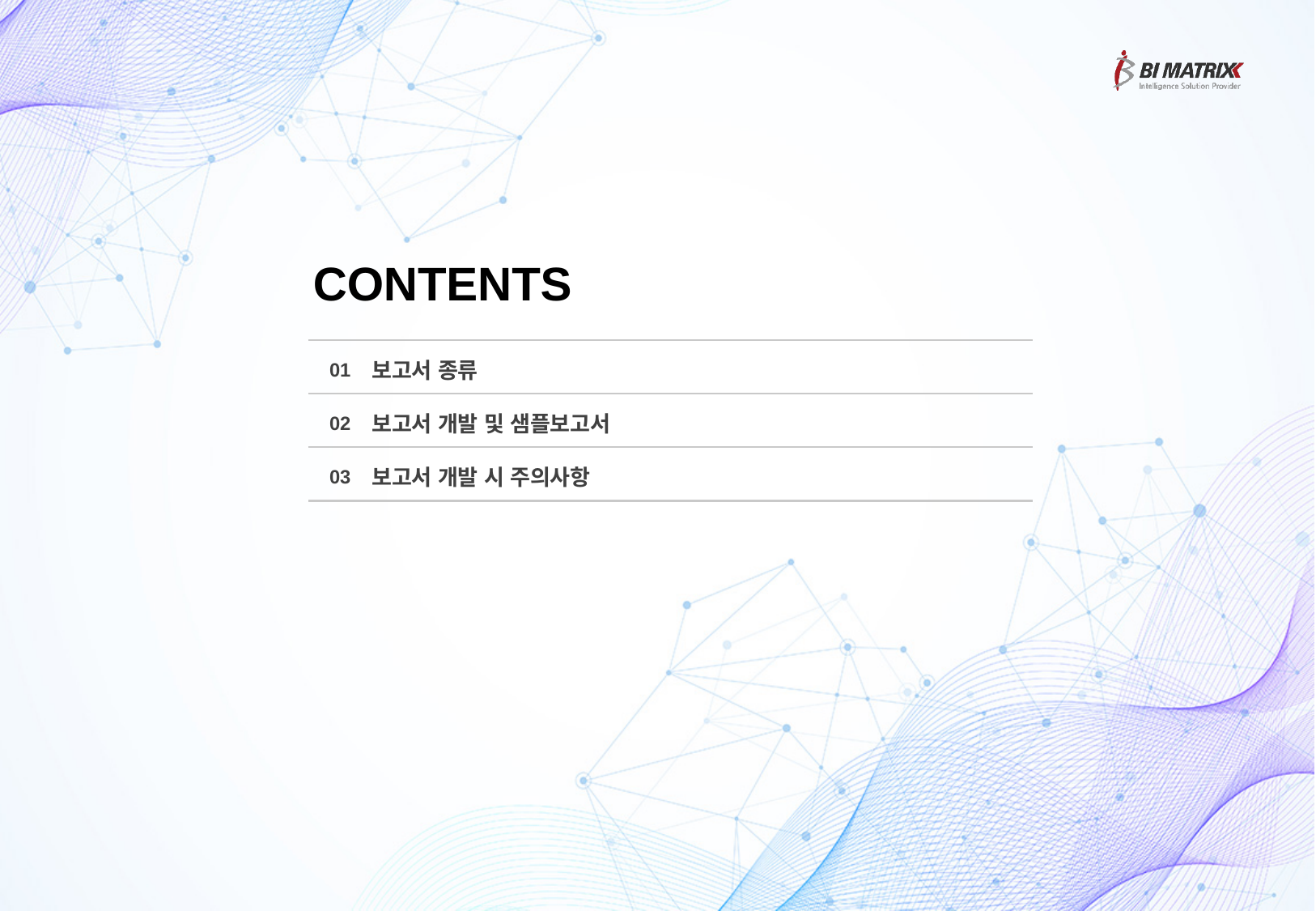

CONTENTS
보고서 종류

01
보고서 개발 및 샘플보고서
02

보고서 개발 시 주의사항
03